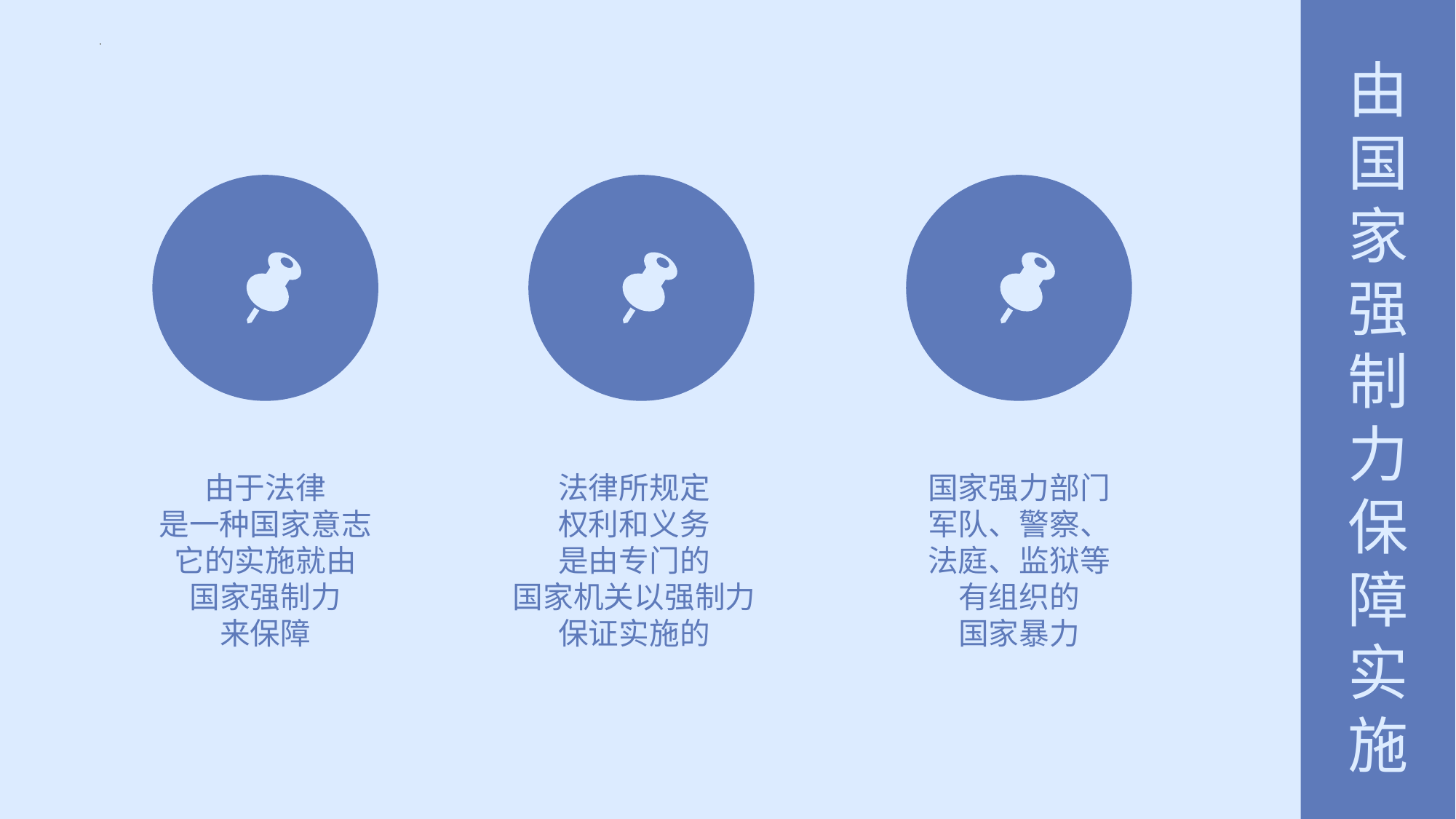

由
国
家
强
制
力
保
障
实
施

由于法律
是一种国家意志它的实施就由
国家强制力
来保障

法律所规定
权利和义务
是由专门的
国家机关以强制力保证实施的

国家强力部门
军队、警察、
法庭、监狱等
有组织的
国家暴力